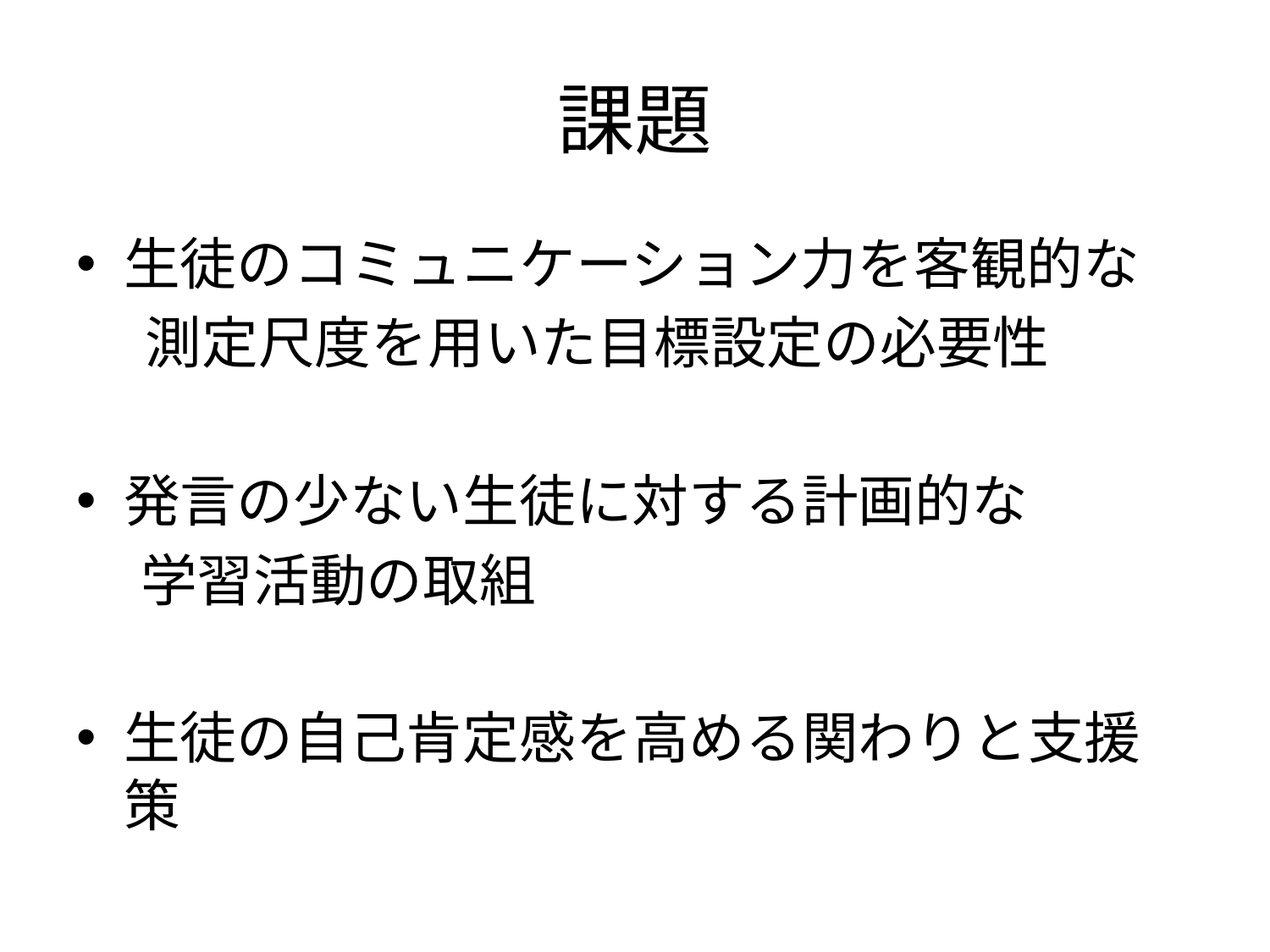

# 課題
生徒のコミュニケーション力を客観的な
　 測定尺度を用いた目標設定の必要性

発言の少ない生徒に対する計画的な
    学習活動の取組

生徒の自己肯定感を高める関わりと支援策